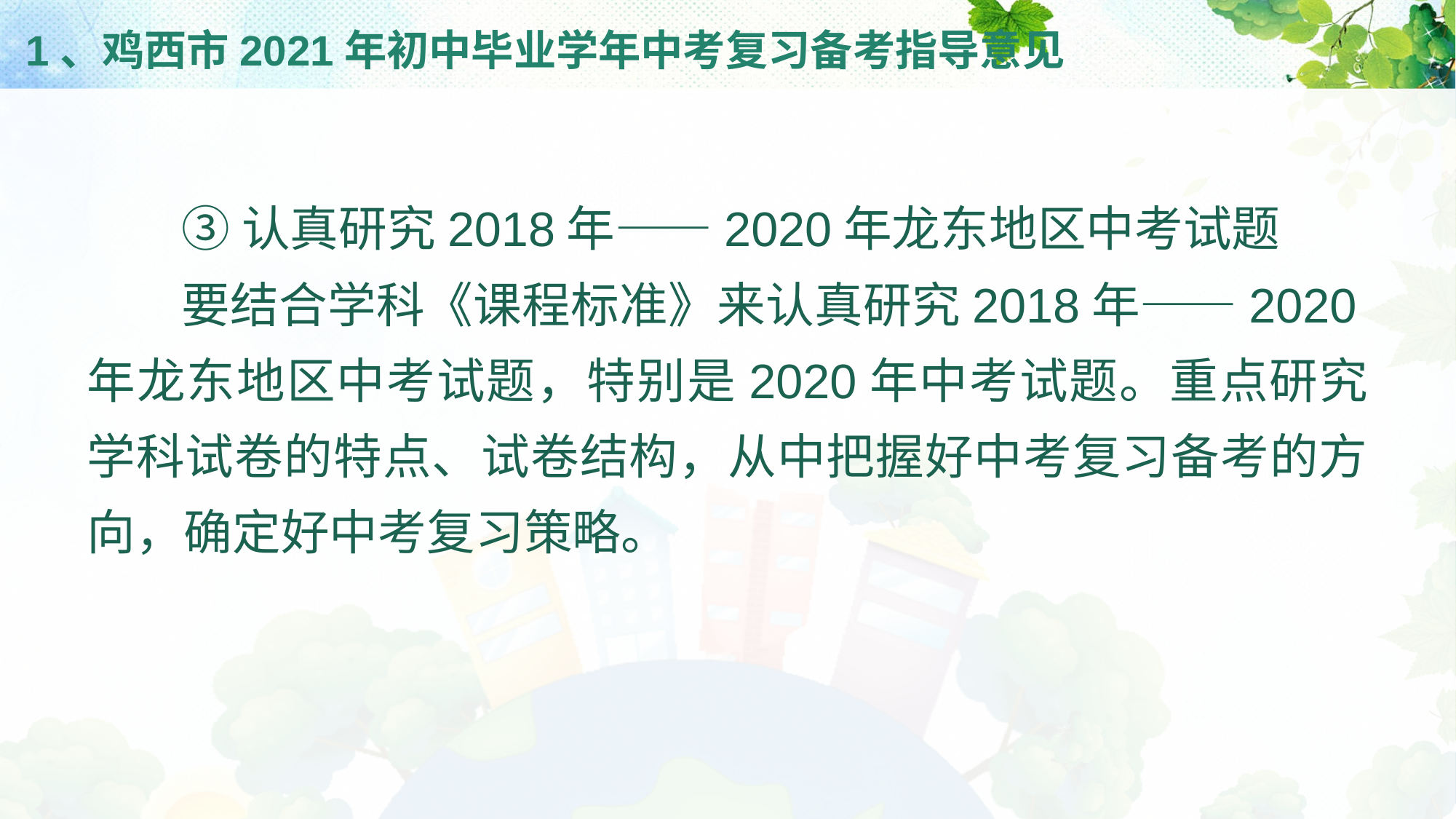

# 1、鸡西市2021年初中毕业学年中考复习备考指导意见
③认真研究2018年——2020年龙东地区中考试题
要结合学科《课程标准》来认真研究2018年——2020年龙东地区中考试题，特别是2020年中考试题。重点研究学科试卷的特点、试卷结构，从中把握好中考复习备考的方向，确定好中考复习策略。